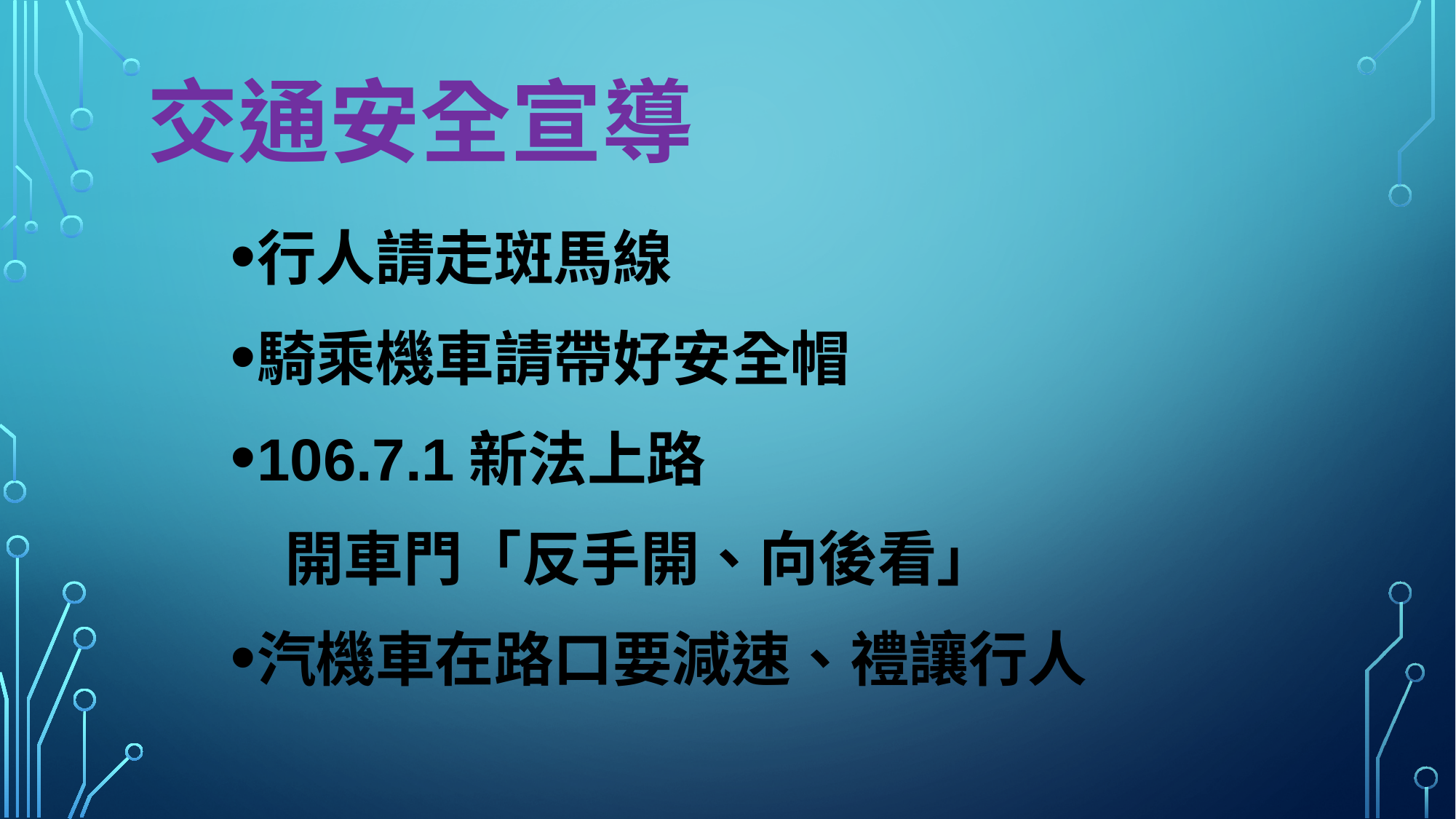

# 交通安全宣導
行人請走斑馬線
騎乘機車請帶好安全帽
106.7.1新法上路
   開車門「反手開、向後看」
汽機車在路口要減速、禮讓行人